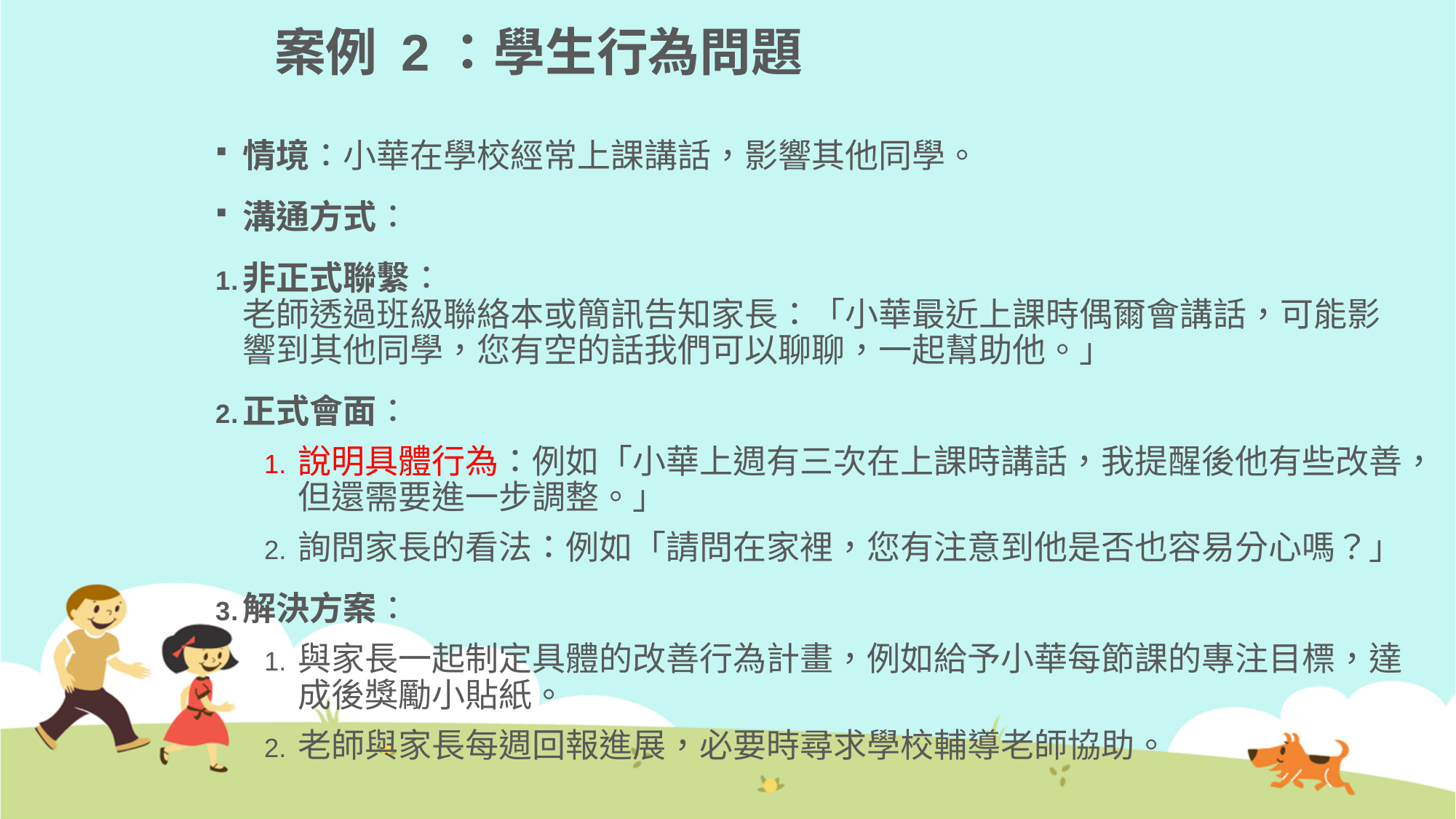

# 案例 2：學生行為問題
情境：小華在學校經常上課講話，影響其他同學。
溝通方式：
非正式聯繫：
老師透過班級聯絡本或簡訊告知家長：「小華最近上課時偶爾會講話，可能影響到其他同學，您有空的話我們可以聊聊，一起幫助他。」
正式會面：
說明具體行為：例如「小華上週有三次在上課時講話，我提醒後他有些改善，但還需要進一步調整。」
詢問家長的看法：例如「請問在家裡，您有注意到他是否也容易分心嗎？」
解決方案：
與家長一起制定具體的改善行為計畫，例如給予小華每節課的專注目標，達成後獎勵小貼紙。
老師與家長每週回報進展，必要時尋求學校輔導老師協助。